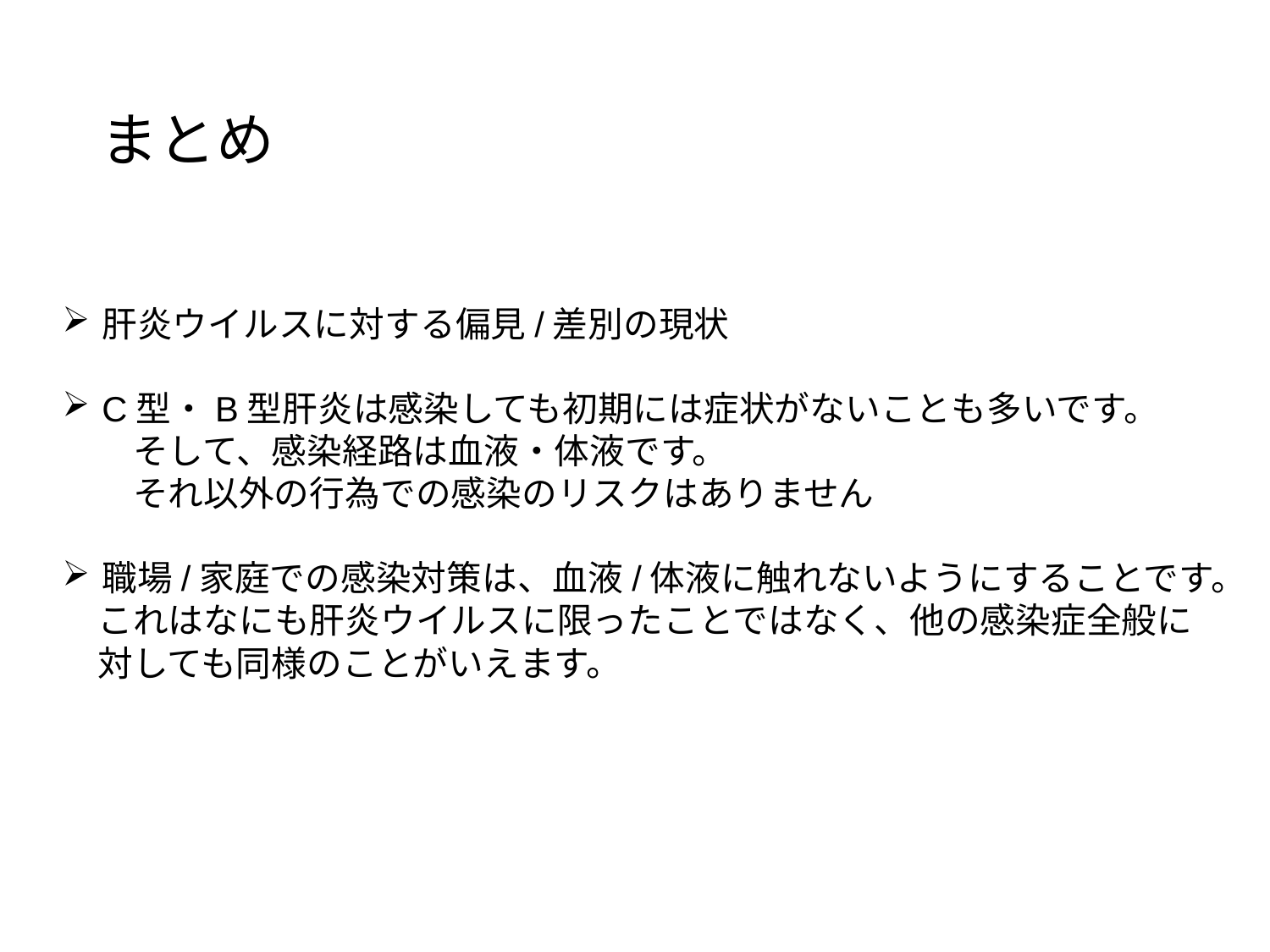

# まとめ
肝炎ウイルスに対する偏見/差別の現状

C型・B型肝炎は感染しても初期には症状がないことも多いです。
　　そして、感染経路は血液・体液です。
　　それ以外の行為での感染のリスクはありません

職場/家庭での感染対策は、血液/体液に触れないようにすることです。
　これはなにも肝炎ウイルスに限ったことではなく、他の感染症全般に
　対しても同様のことがいえます。